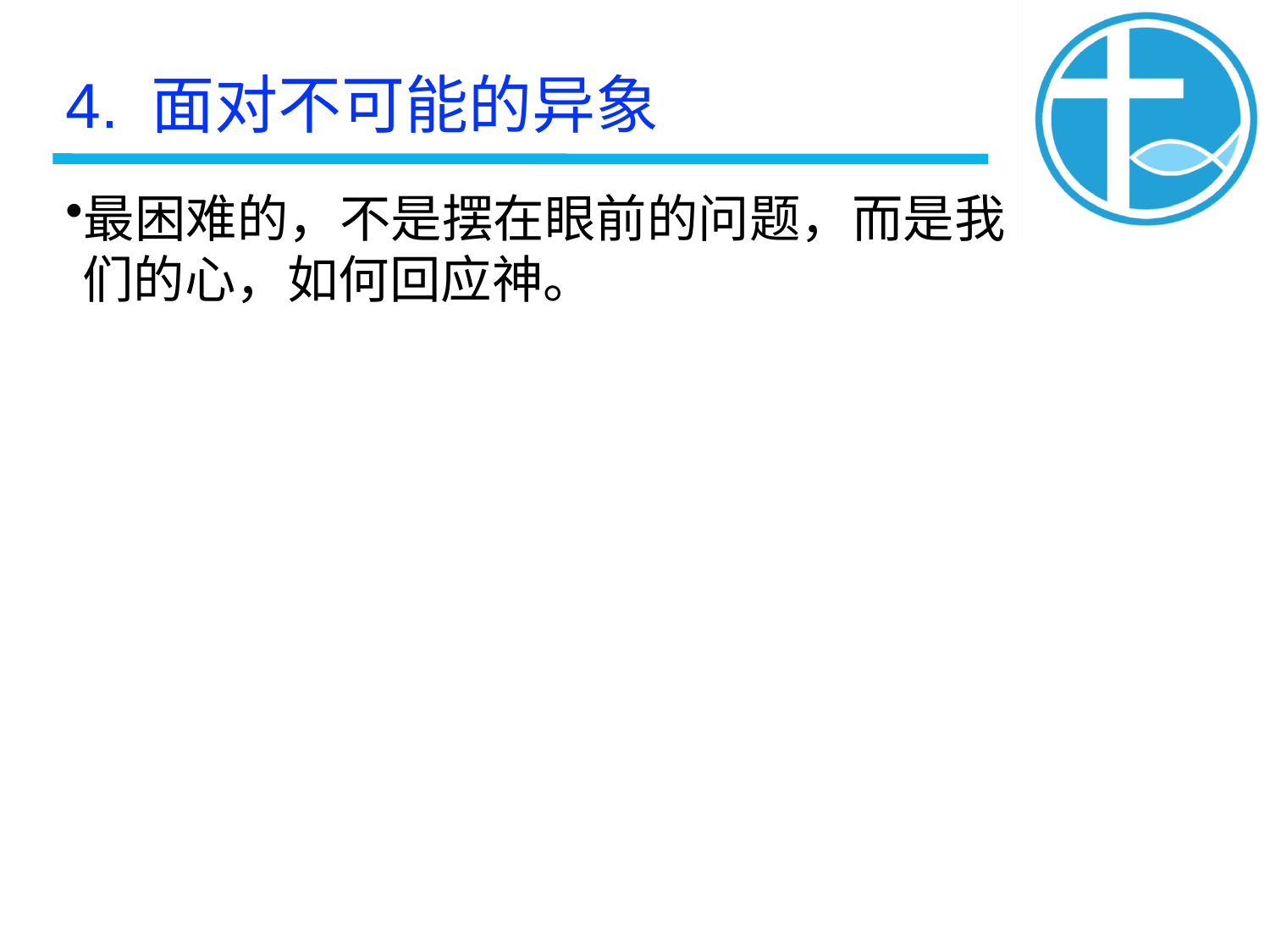

4. 面对不可能的异象
最困难的，不是摆在眼前的问题，而是我们的心，如何回应神。